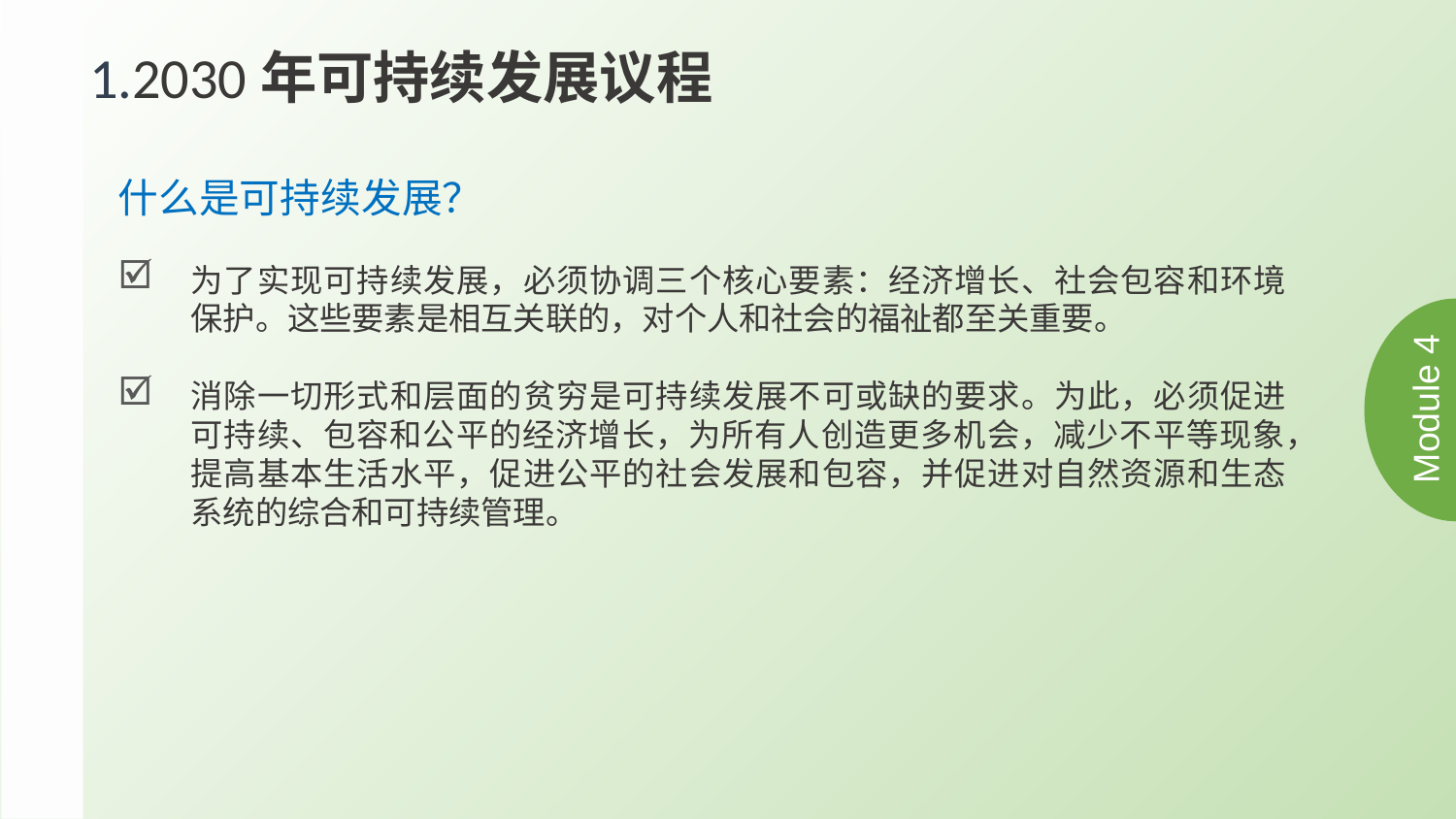

1.2030年可持续发展议程

什么是可持续发展？

为了实现可持续发展，必须协调三个核心要素：经济增长、社会包容和环境保护。这些要素是相互关联的，对个人和社会的福祉都至关重要。

消除一切形式和层面的贫穷是可持续发展不可或缺的要求。为此，必须促进可持续、包容和公平的经济增长，为所有人创造更多机会，减少不平等现象，提高基本生活水平，促进公平的社会发展和包容，并促进对自然资源和生态系统的综合和可持续管理。